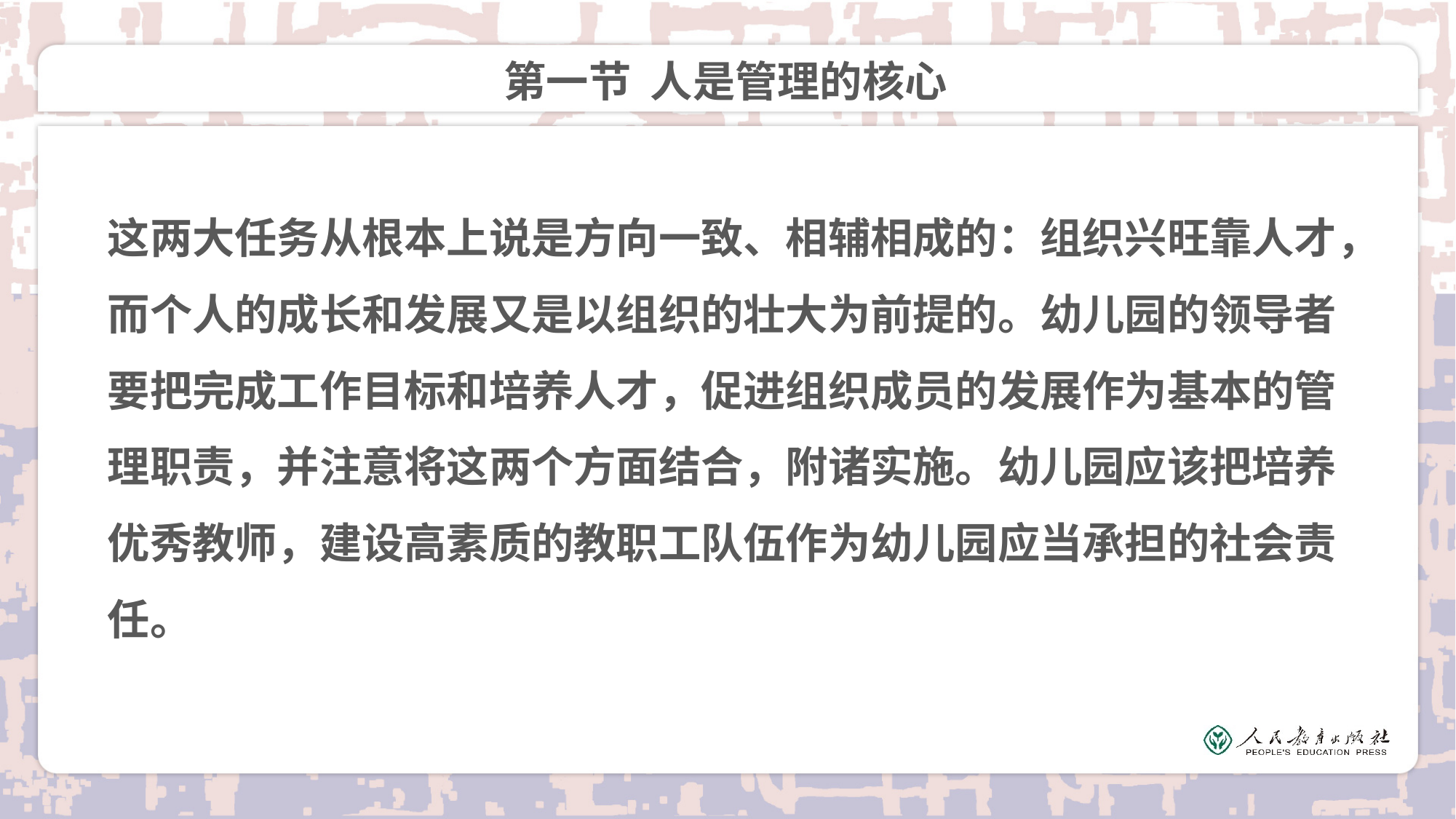

# 第一节  人是管理的核心
这两大任务从根本上说是方向一致、相辅相成的：组织兴旺靠人才，而个人的成长和发展又是以组织的壮大为前提的。幼儿园的领导者要把完成工作目标和培养人才，促进组织成员的发展作为基本的管理职责，并注意将这两个方面结合，附诸实施。幼儿园应该把培养优秀教师，建设高素质的教职工队伍作为幼儿园应当承担的社会责任。